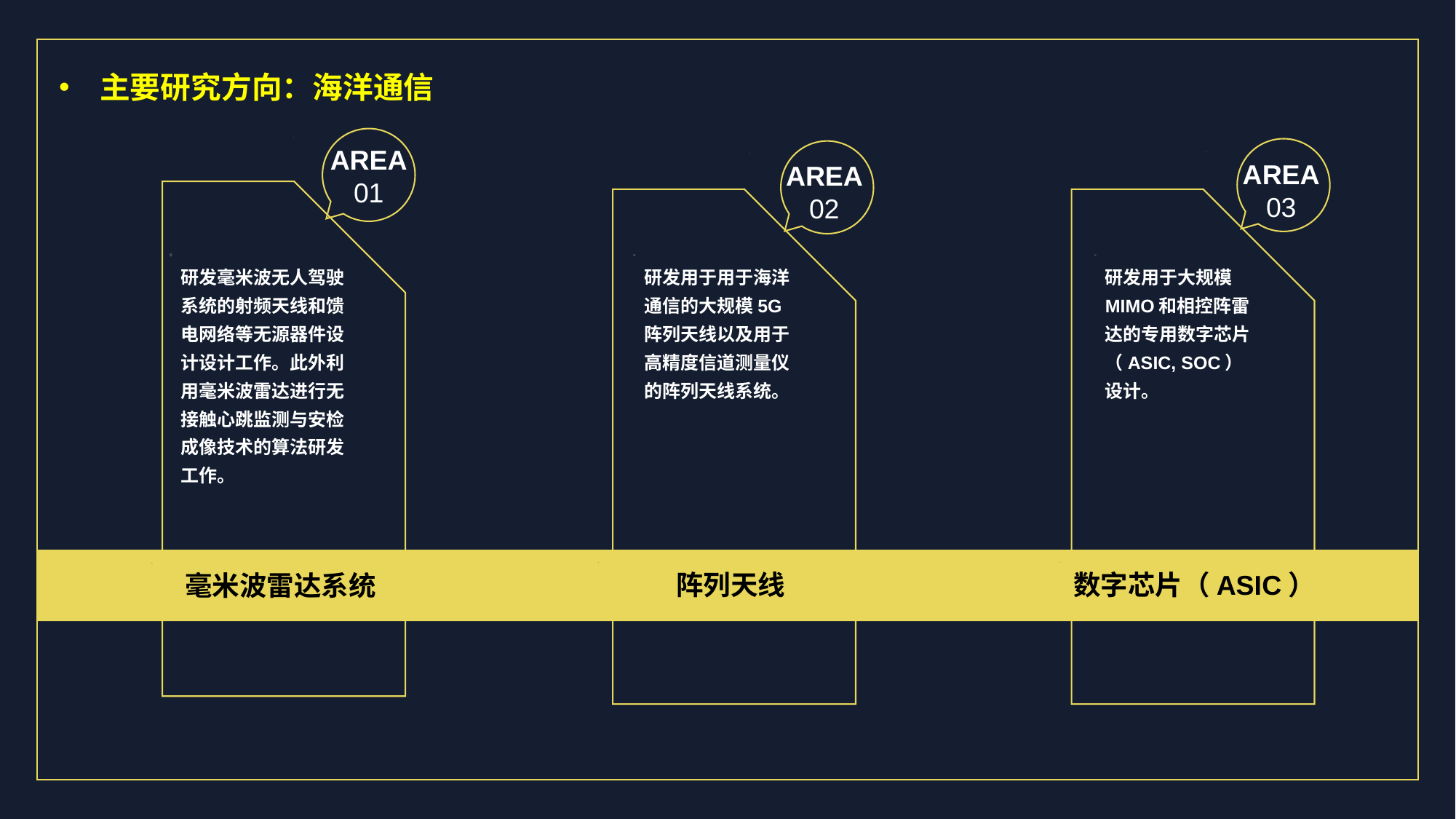

主要研究方向：海洋通信

AREA
01

AREA
03
AREA
02

研发毫米波无人驾驶系统的射频天线和馈电网络等无源器件设计设计工作。此外利用毫米波雷达进行无接触心跳监测与安检成像技术的算法研发工作。
研发用于用于海洋通信的大规模5G阵列天线以及用于高精度信道测量仪的阵列天线系统。
研发用于大规模MIMO和相控阵雷达的专用数字芯片（ASIC, SOC）设计。

阵列天线
数字芯片（ASIC）
毫米波雷达系统